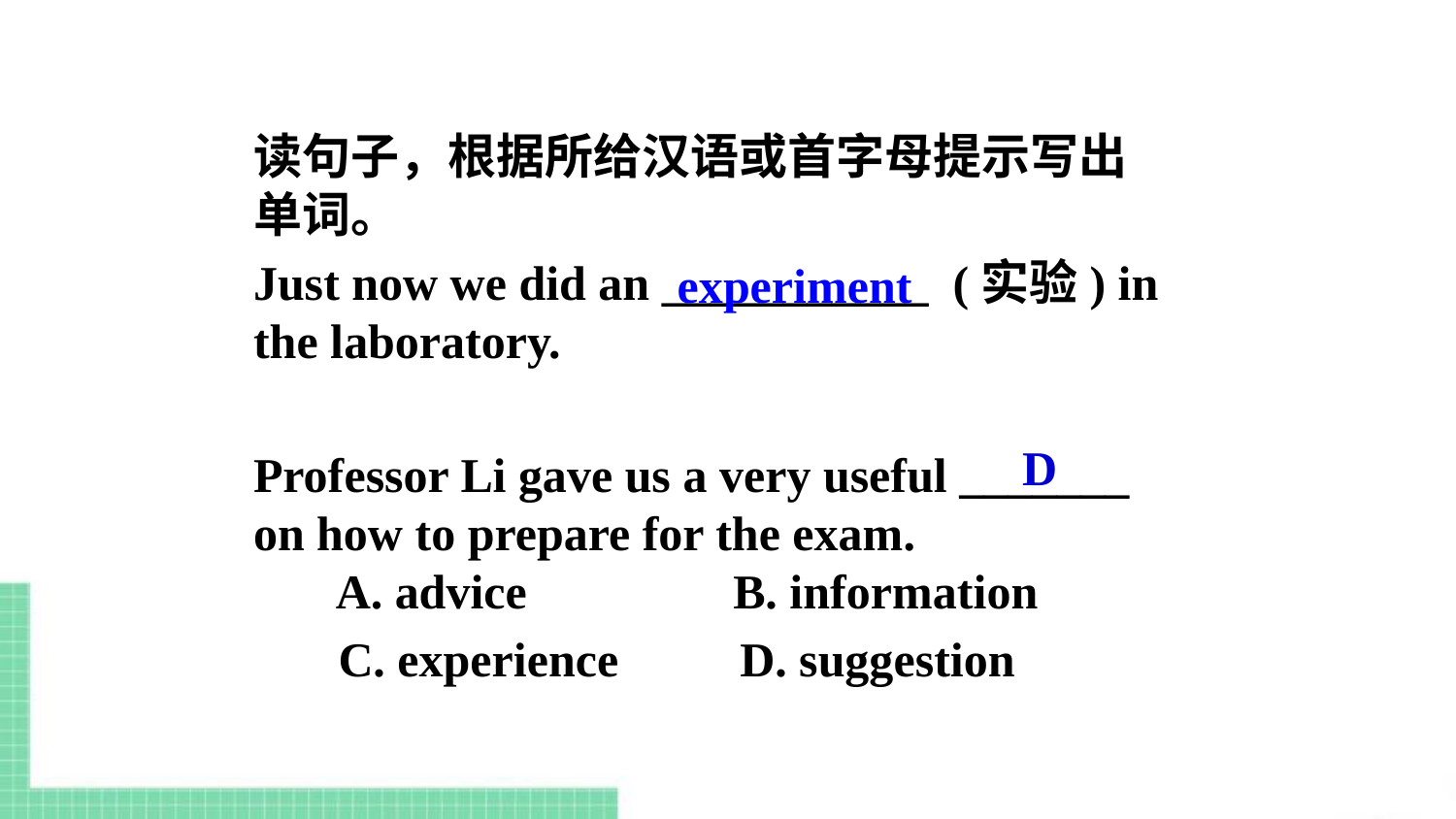

读句子，根据所给汉语或首字母提示写出单词。
Just now we did an ___________  (实验) in the laboratory.

Professor Li gave us a very useful _______ on how to prepare for the exam.
       A. advice                 B. information
       C. experience          D. suggestion
experiment
D